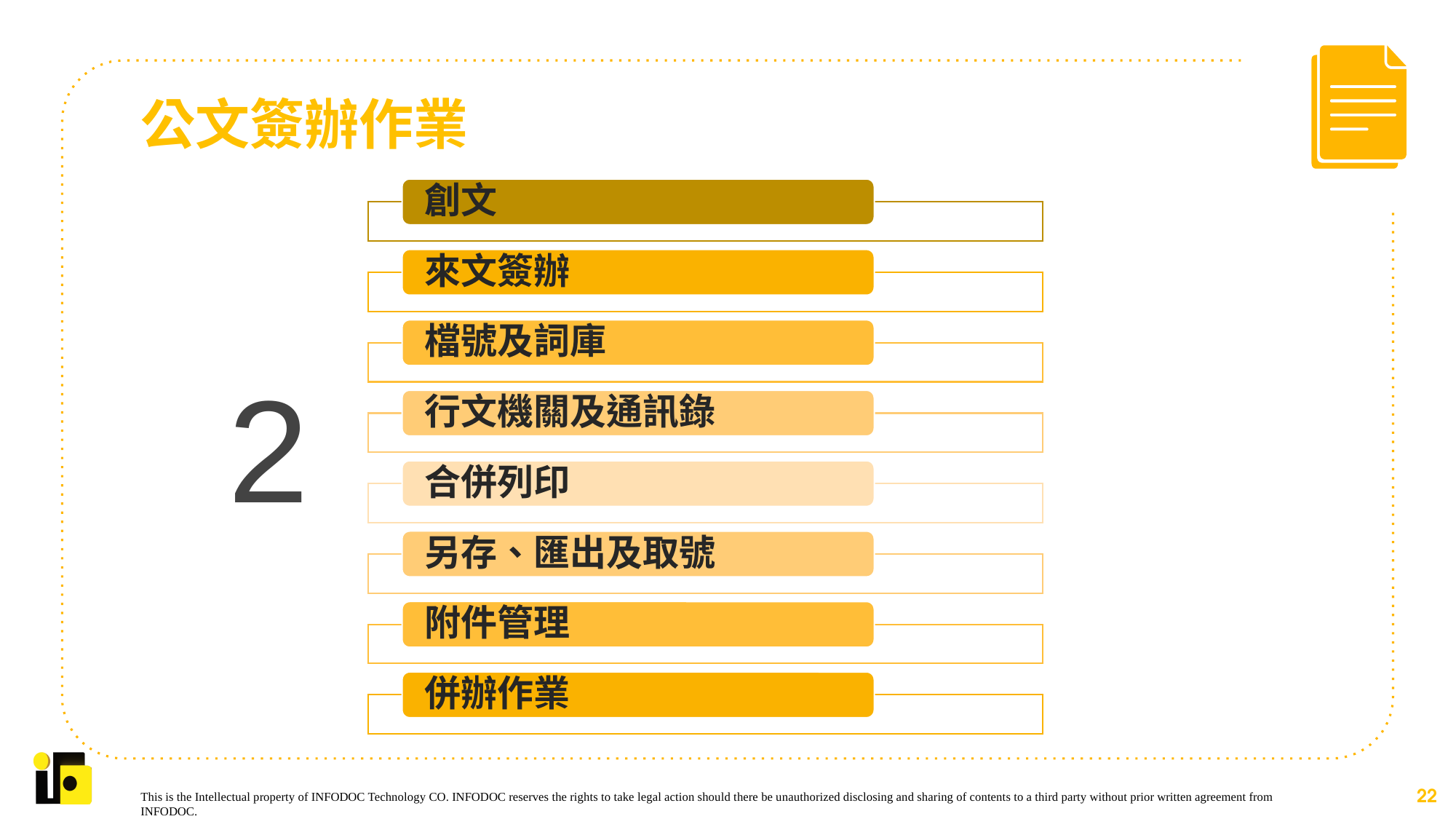

公文簽辦作業
創文
來文簽辦
檔號及詞庫
行文機關及通訊錄
合併列印
另存、匯出及取號
附件管理
併辦作業
2
22